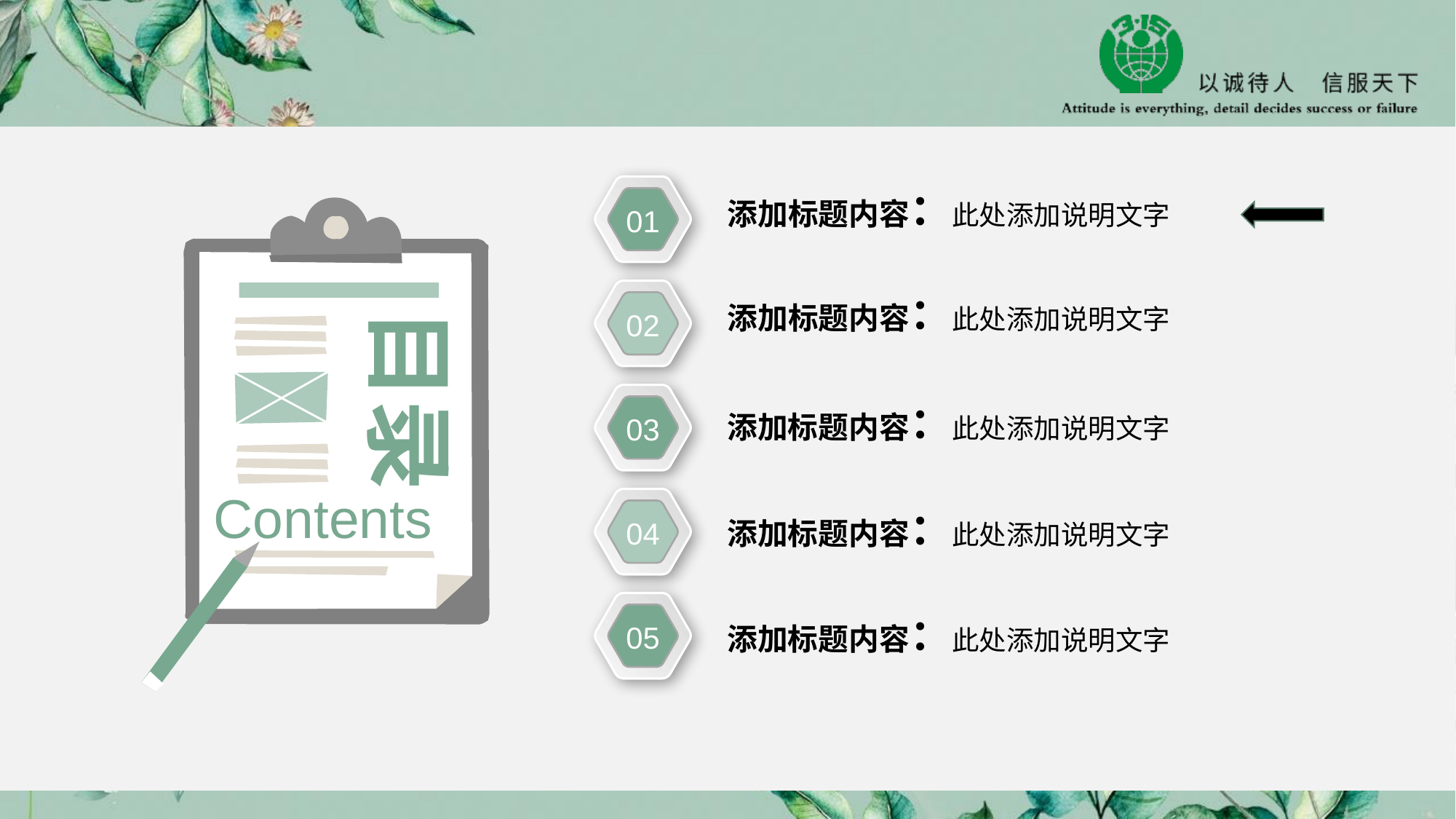

01
添加标题内容：此处添加说明文字

02
添加标题内容：此处添加说明文字
目录

03
添加标题内容：此处添加说明文字
Contents

04
添加标题内容：此处添加说明文字

05
添加标题内容：此处添加说明文字